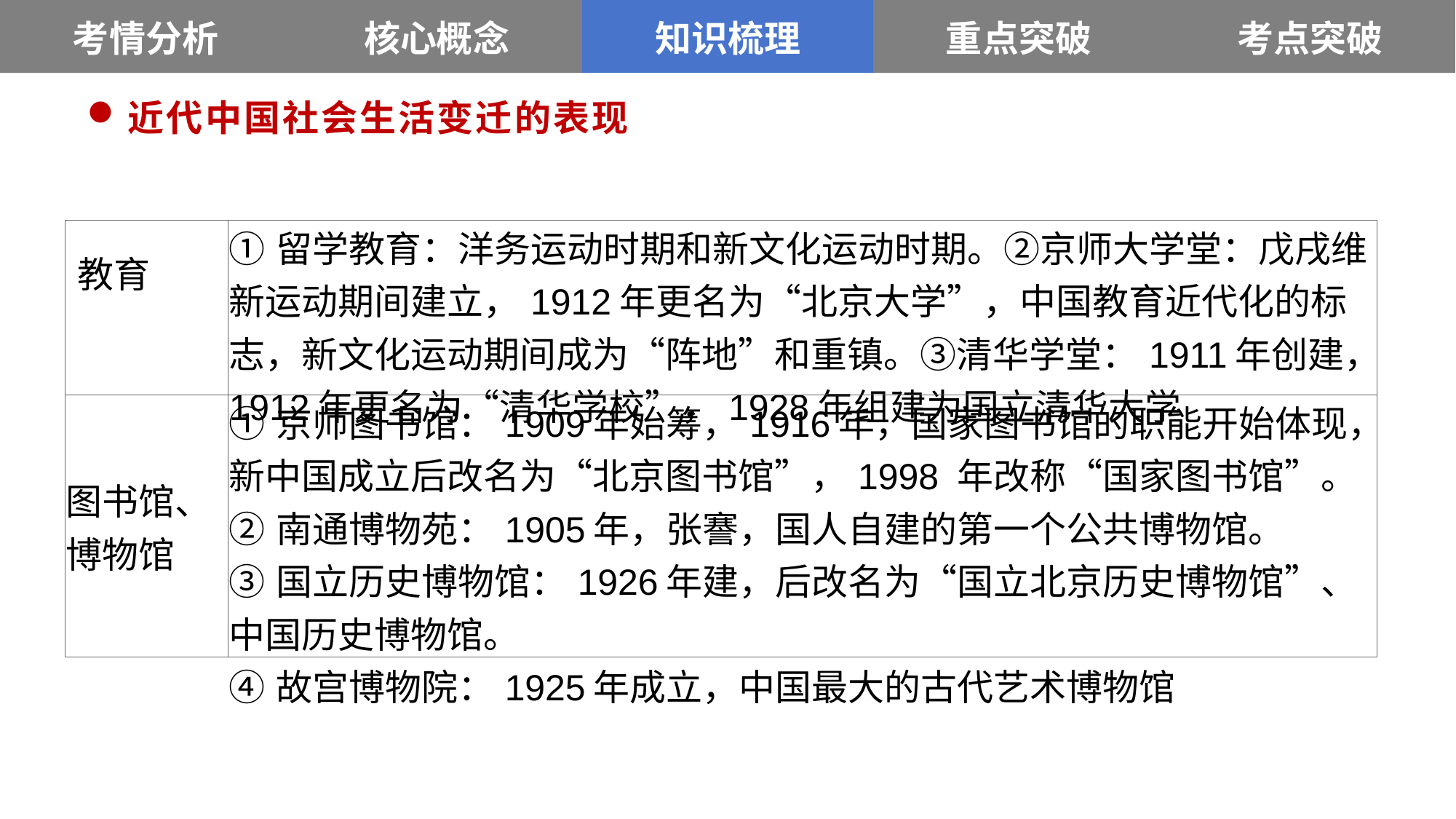

| 考情分析 | 核心概念 | 知识梳理 | 重点突破 | 考点突破 |
| --- | --- | --- | --- | --- |
近代中国社会生活变迁的表现
| 教育 | ①留学教育：洋务运动时期和新文化运动时期。②京师大学堂：戊戌维新运动期间建立，1912年更名为“北京大学”，中国教育近代化的标志，新文化运动期间成为“阵地”和重镇。③清华学堂：1911年创建，1912年更名为“清华学校”，1928年组建为国立清华大学 |
| --- | --- |
| 图书馆、博物馆 | ①京师图书馆：1909年始筹，1916年，国家图书馆的职能开始体现，新中国成立后改名为“北京图书馆”，1998 年改称“国家图书馆”。 ②南通博物苑：1905年，张謇，国人自建的第一个公共博物馆。 ③国立历史博物馆：1926年建，后改名为“国立北京历史博物馆”、中国历史博物馆。 ④故宫博物院：1925年成立，中国最大的古代艺术博物馆 |